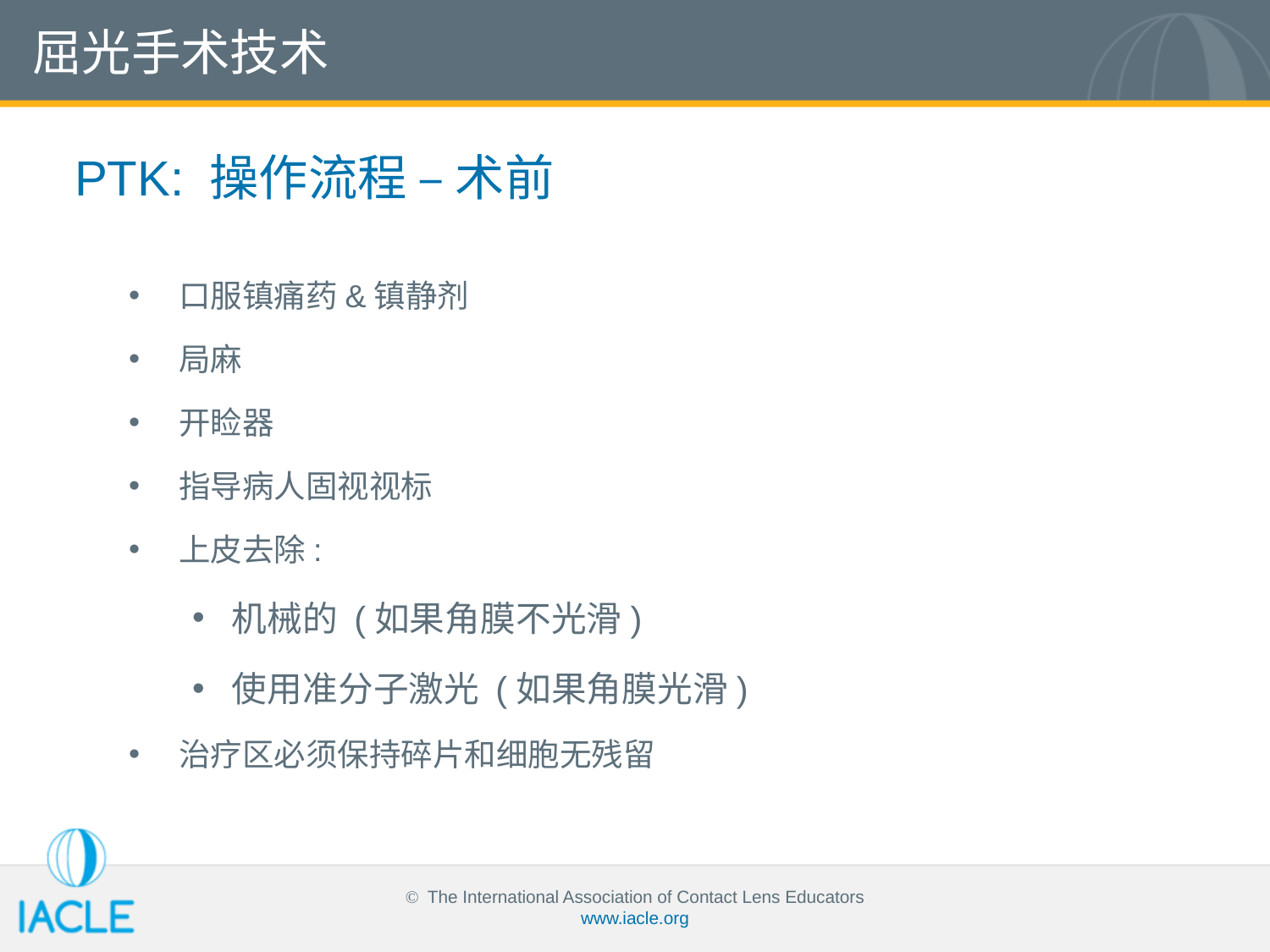

屈光手术技术
PTK: 操作流程 – 术前
口服镇痛药&镇静剂
局麻
开睑器
指导病人固视视标
上皮去除:
机械的 (如果角膜不光滑)
使用准分子激光 (如果角膜光滑)
治疗区必须保持碎片和细胞无残留